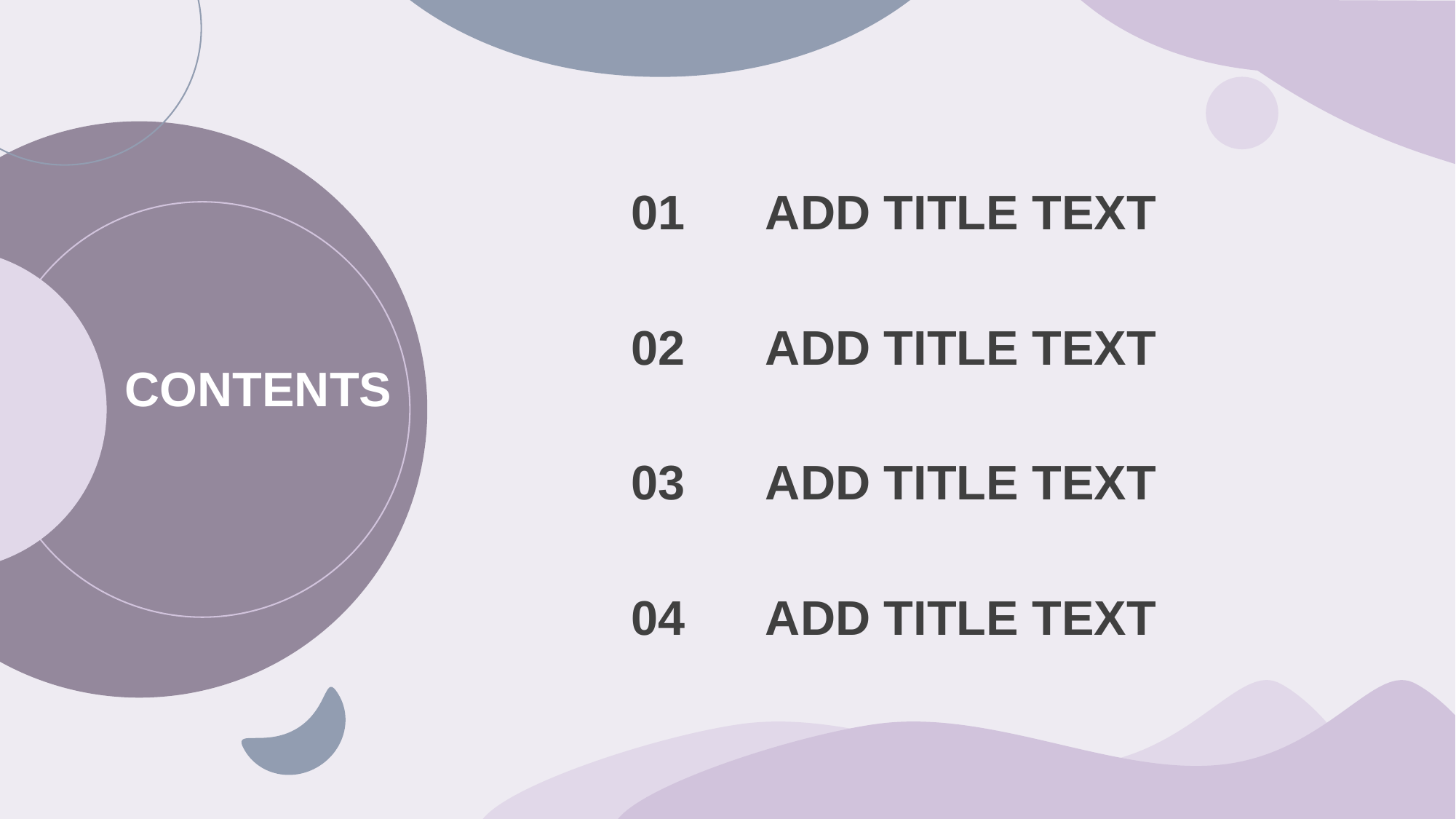

行业PPT模板http://www.1ppt.com/hangye/

01
ADD TITLE TEXT
02
ADD TITLE TEXT
03
ADD TITLE TEXT
04
ADD TITLE TEXT

CONTENTS